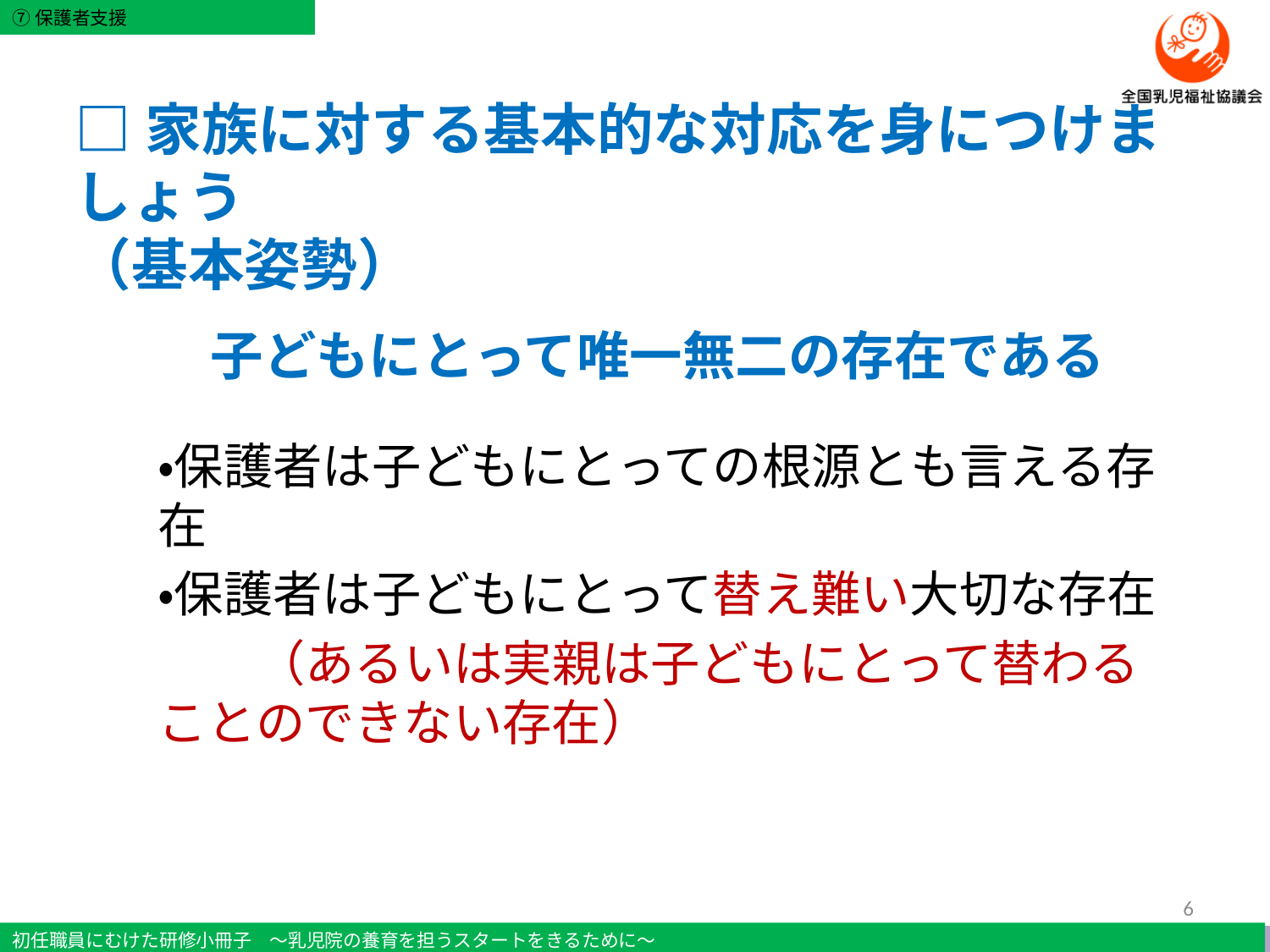

# □家族に対する基本的な対応を身につけましょう （基本姿勢）
　子どもにとって唯一無二の存在である

・保護者は子どもにとっての根源とも言える存在
・保護者は子どもにとって替え難い大切な存在
　　（あるいは実親は子どもにとって替わることのできない存在）
6